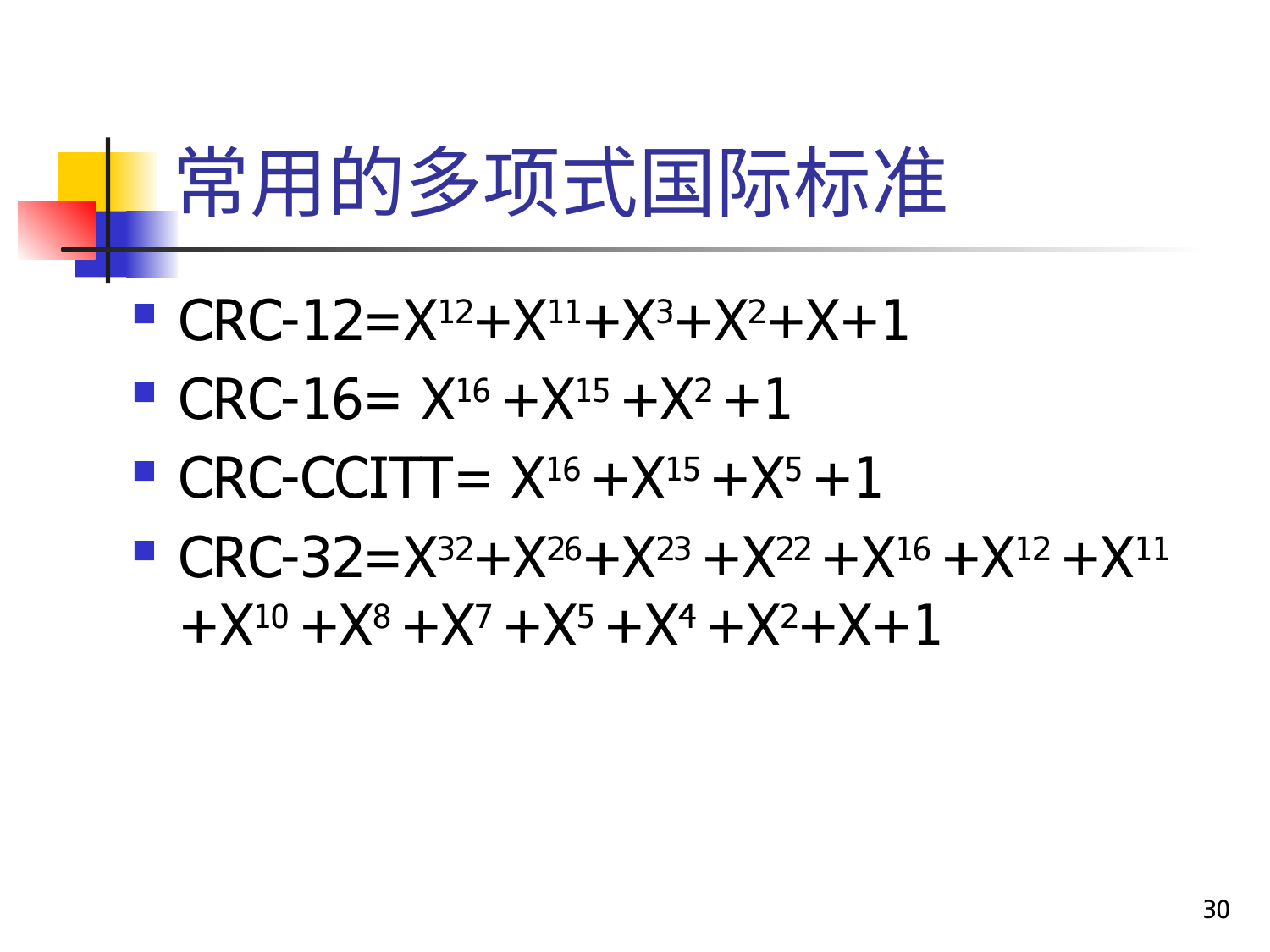

# 常用的多项式国际标准
CRC-12=X12+X11+X3+X2+X+1
CRC-16= X16 +X15 +X2 +1
CRC-CCITT= X16 +X15 +X5 +1
CRC-32=X32+X26+X23 +X22 +X16 +X12 +X11 +X10 +X8 +X7 +X5 +X4 +X2+X+1
30